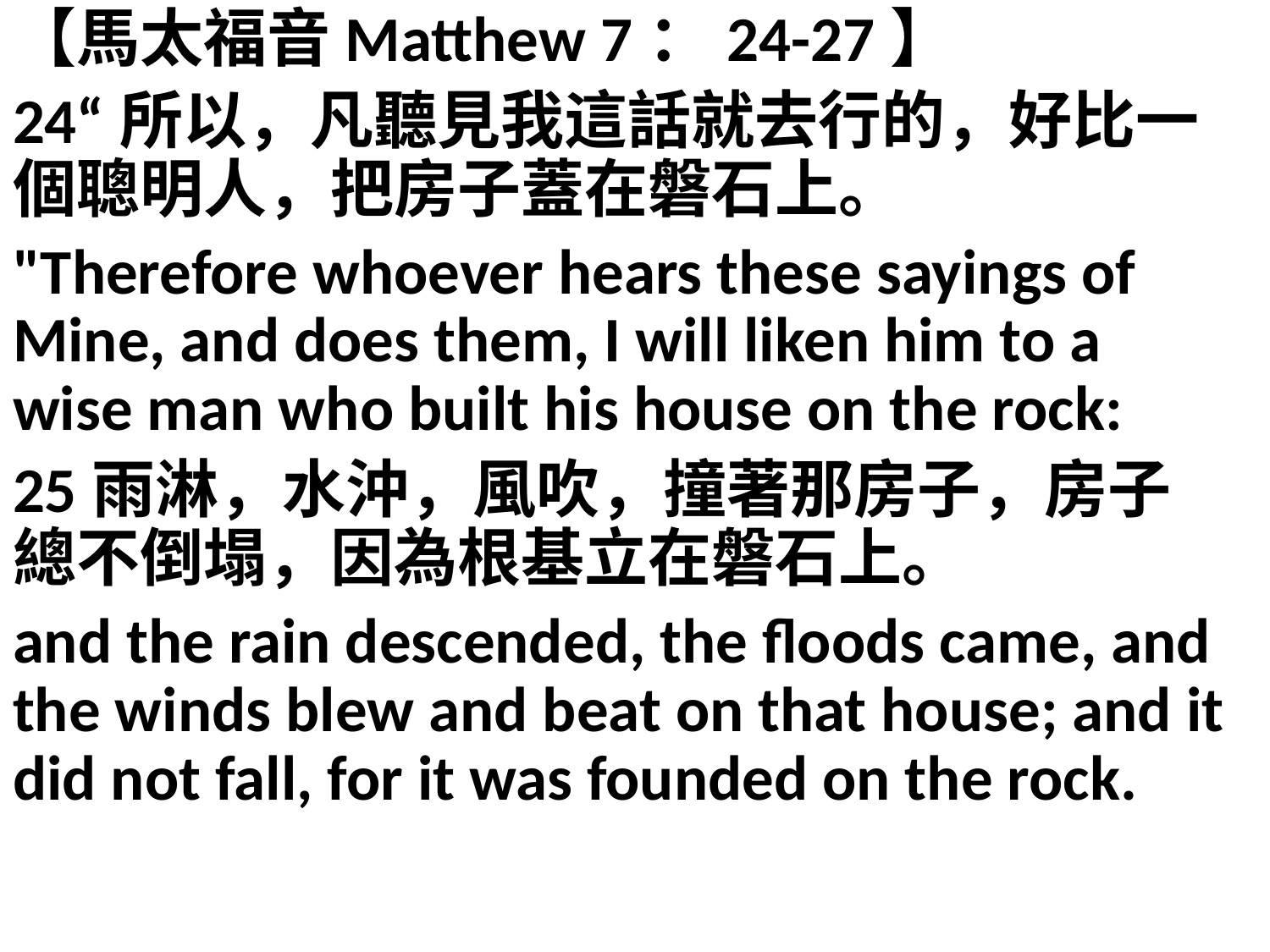

【馬太福音Matthew 7：24-27】
24“所以，凡聽見我這話就去行的，好比一個聰明人，把房子蓋在磐石上。
"Therefore whoever hears these sayings of Mine, and does them, I will liken him to a wise man who built his house on the rock:
25雨淋，水沖，風吹，撞著那房子，房子總不倒塌，因為根基立在磐石上。
and the rain descended, the floods came, and the winds blew and beat on that house; and it did not fall, for it was founded on the rock.